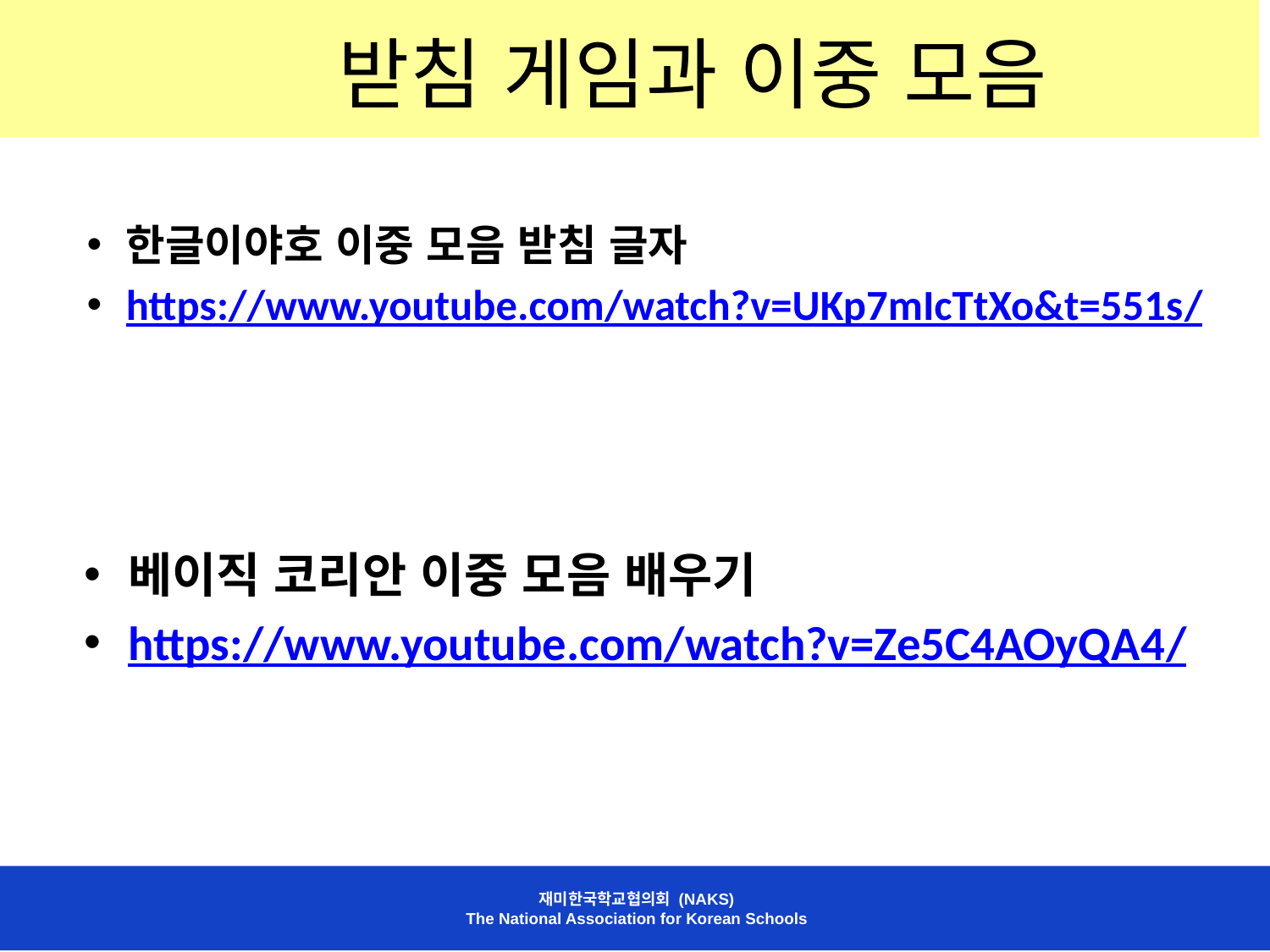

# 받침 게임과 이중 모음
한글이야호 이중 모음 받침 글자
https://www.youtube.com/watch?v=UKp7mIcTtXo&t=551s/
베이직 코리안 이중 모음 배우기
https://www.youtube.com/watch?v=Ze5C4AOyQA4/

재미한국학교협의회 (NAKS)
The National Association for Korean Schools